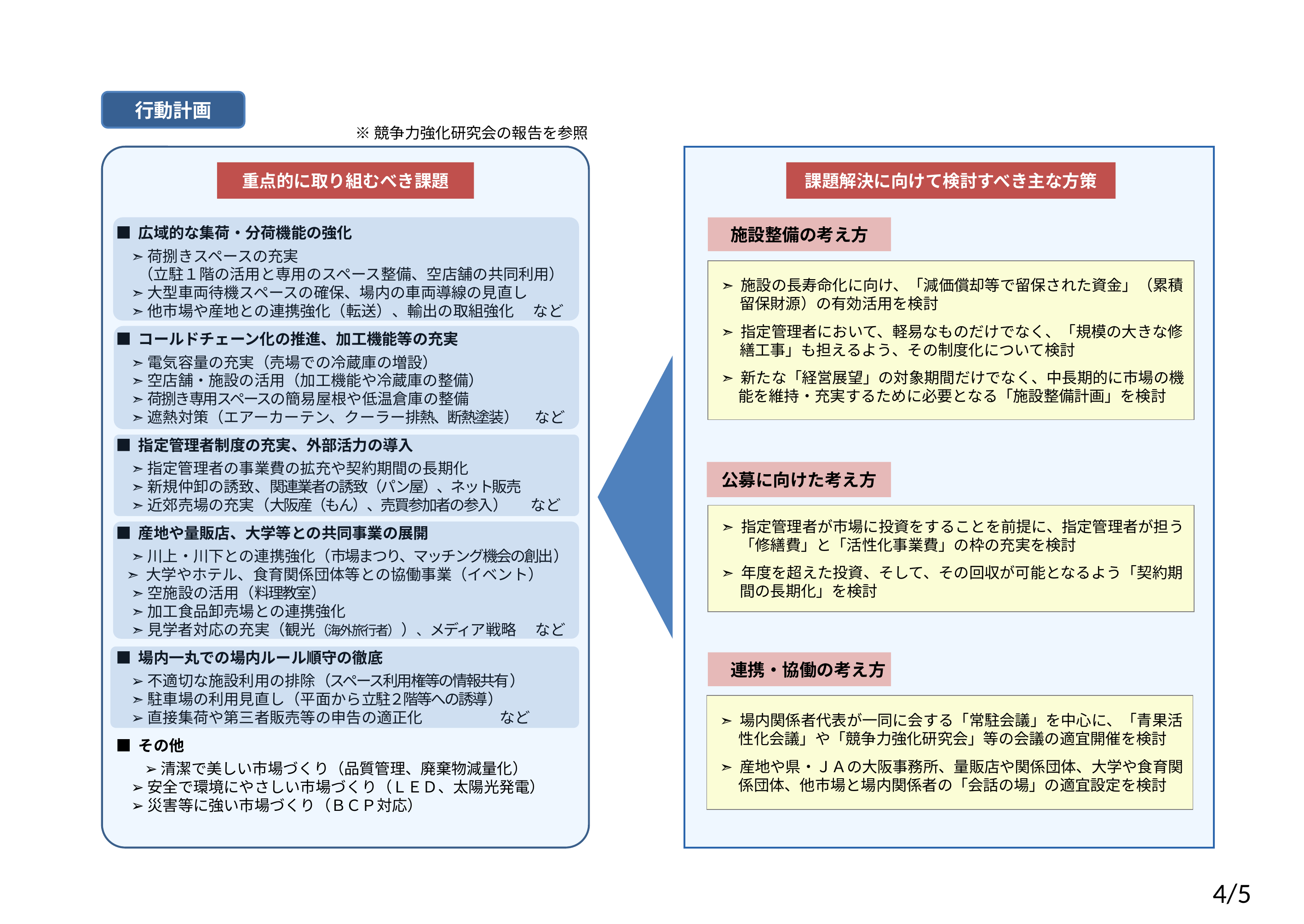

行動計画
※競争力強化研究会の報告を参照

■ 広域的な集荷・分荷機能の強化

　➣ 荷捌きスペースの充実
　  （立駐１階の活用と専用のスペース整備、空店舗の共同利用）
　➣ 大型車両待機スペースの確保、場内の車両導線の見直し
　➣ 他市場や産地との連携強化（転送）、輸出の取組強化　 など

■ コールドチェーン化の推進、加工機能等の充実

　➣ 電気容量の充実（売場での冷蔵庫の増設）
　➣ 空店舗・施設の活用（加工機能や冷蔵庫の整備）
　➣ 荷捌き専用スペースの簡易屋根や低温倉庫の整備
　➣ 遮熱対策（エアーカーテン、クーラー排熱、断熱塗装）　など

■ 指定管理者制度の充実、外部活力の導入

　➣ 指定管理者の事業費の拡充や契約期間の長期化
　➣ 新規仲卸の誘致、関連業者の誘致（パン屋）、ネット販売
　➣ 近郊売場の充実（大阪産（もん）、売買参加者の参入）　  など

■ 産地や量販店、大学等との共同事業の展開

　➣ 川上・川下との連携強化（市場まつり、マッチング機会の創出）
   ➣ 大学やホテル、食育関係団体等との協働事業（イベント）
　➣ 空施設の活用（料理教室）
　➣ 加工食品卸売場との連携強化
　➣ 見学者対応の充実（観光（海外旅行者））、メディア戦略　 など

■ 場内一丸での場内ルール順守の徹底

　➢ 不適切な施設利用の排除（スペース利用権等の情報共有 ）
　➣ 駐車場の利用見直し（平面から立駐２階等への誘導）
　➢ 直接集荷や第三者販売等の申告の適正化　                  など

■ その他

　　➢ 清潔で美しい市場づくり（品質管理、廃棄物減量化）
　➢ 安全で環境にやさしい市場づくり（ＬＥＤ、太陽光発電）
　➢ 災害等に強い市場づくり（ＢＣＰ対応）

課題解決に向けて検討すべき主な方策
重点的に取り組むべき課題

施設整備の考え方
 ➣ 施設の長寿命化に向け、「減価償却等で留保された資金」（累積
　  留保財源）の有効活用を検討

 ➣ 指定管理者において、軽易なものだけでなく、「規模の大きな修
　  繕工事」も担えるよう、その制度化について検討

 ➣ 新たな「経営展望」の対象期間だけでなく、中長期的に市場の機
     能を維持・充実するために必要となる「施設整備計画」を検討

公募に向けた考え方
 ➣ 指定管理者が市場に投資をすることを前提に、指定管理者が担う
　  「修繕費」と「活性化事業費」の枠の充実を検討

 ➣ 年度を超えた投資、そして、その回収が可能となるよう「契約期
　  間の長期化」を検討

　連携・協働の考え方
 ➣ 場内関係者代表が一同に会する「常駐会議」を中心に、「青果活
　  性化会議」や「競争力強化研究会」等の会議の適宜開催を検討

 ➣ 産地や県・ＪＡの大阪事務所、量販店や関係団体、大学や食育関
　  係団体、他市場と場内関係者の「会話の場」の適宜設定を検討